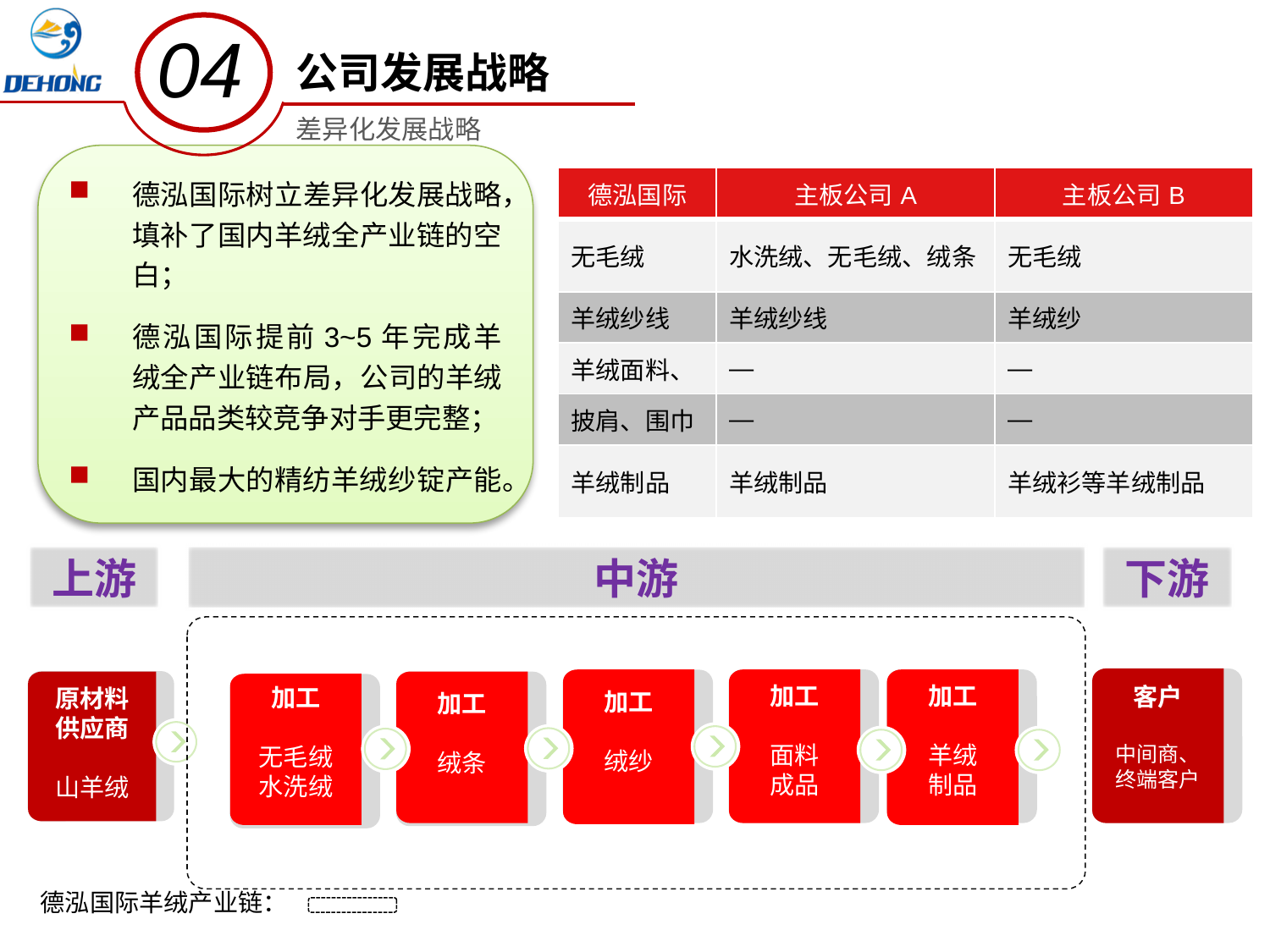

04
公司发展战略

差异化发展战略
德泓国际树立差异化发展战略，填补了国内羊绒全产业链的空白；
德泓国际提前3~5年完成羊绒全产业链布局，公司的羊绒产品品类较竞争对手更完整；
国内最大的精纺羊绒纱锭产能。
| 德泓国际 | 主板公司A | 主板公司B |
| --- | --- | --- |
| 无毛绒 | 水洗绒、无毛绒、绒条 | 无毛绒 |
| 羊绒纱线 | 羊绒纱线 | 羊绒纱 |
| 羊绒面料、 | — | — |
| 披肩、围巾 | — | — |
| 羊绒制品 | 羊绒制品 | 羊绒衫等羊绒制品 |
上游

原材料
供应商

山羊绒
中游

加工

绒纱

加工

无毛绒
水洗绒
加工

绒条

加工

面料
成品
加工

羊绒
制品

下游

客户

中间商、
终端客户
德泓国际羊绒产业链：